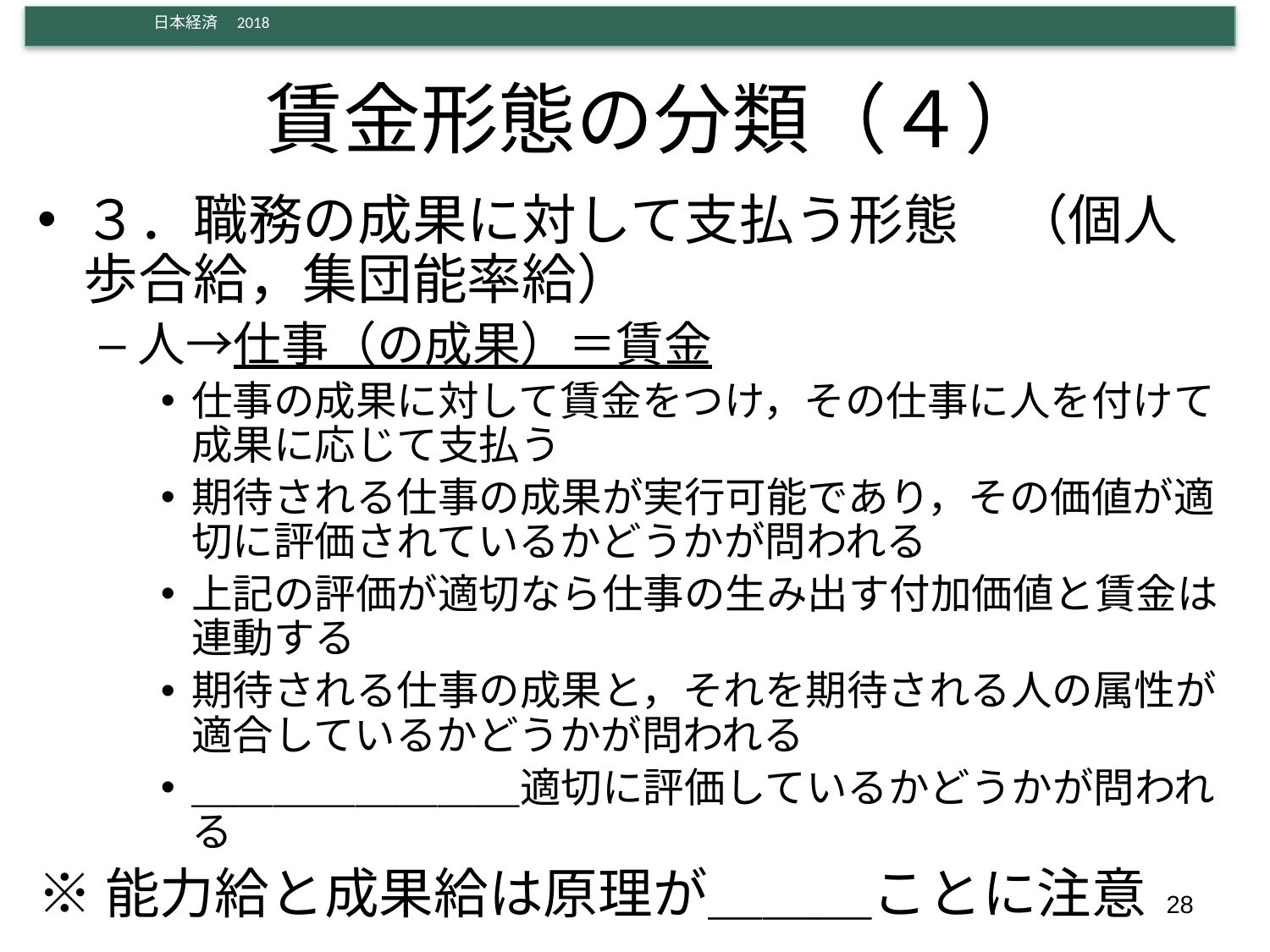

# 賃金形態の分類（４）
３．職務の成果に対して支払う形態　（個人歩合給，集団能率給）
人→仕事（の成果）＝賃金
仕事の成果に対して賃金をつけ，その仕事に人を付けて成果に応じて支払う
期待される仕事の成果が実行可能であり，その価値が適切に評価されているかどうかが問われる
上記の評価が適切なら仕事の生み出す付加価値と賃金は連動する
期待される仕事の成果と，それを期待される人の属性が適合しているかどうかが問われる
＿＿＿＿＿＿＿＿適切に評価しているかどうかが問われる
※能力給と成果給は原理が＿＿＿ことに注意

28